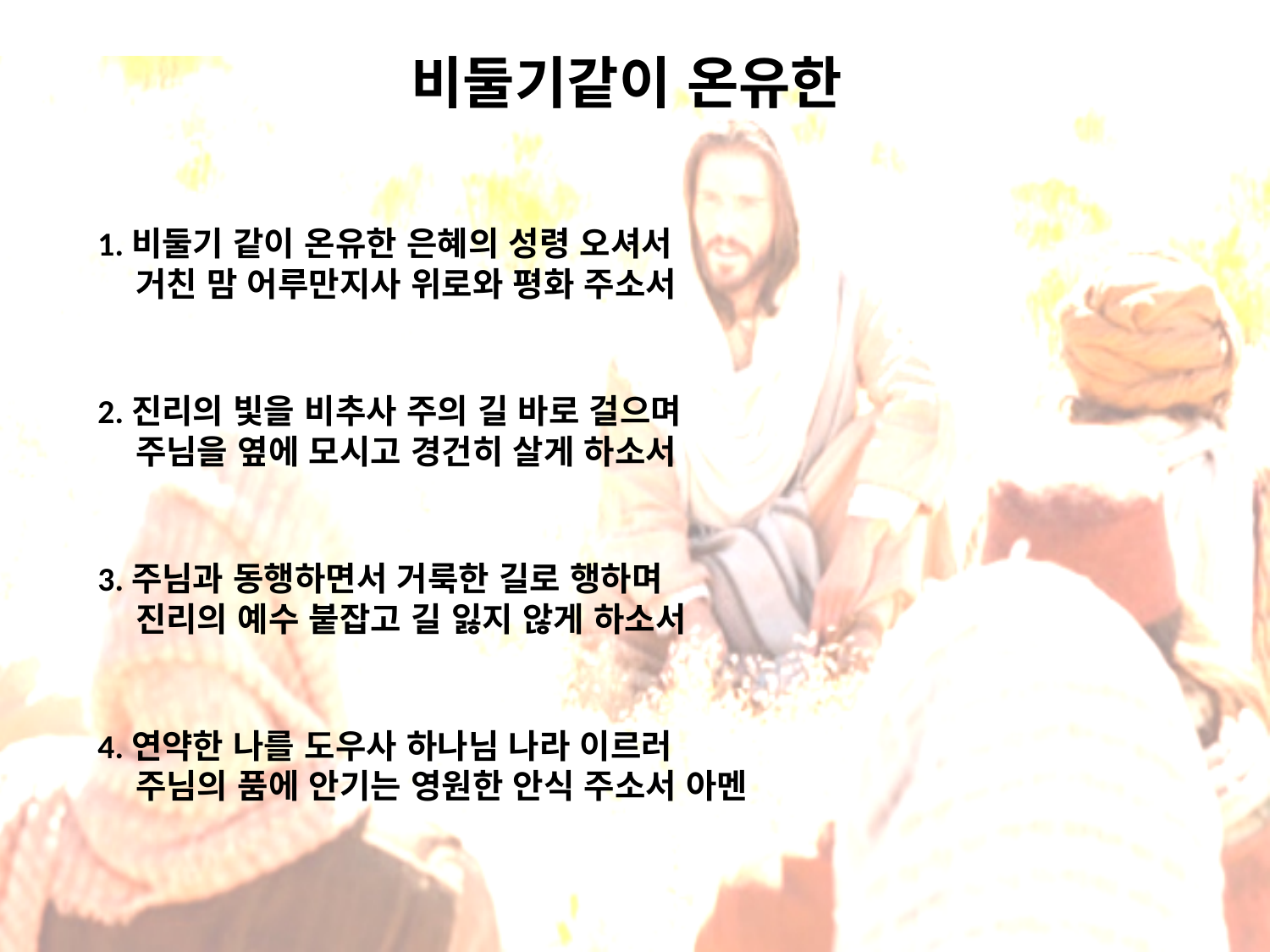

# 비둘기같이 온유한
1.비둘기 같이 온유한 은혜의 성령 오셔서
    거친 맘 어루만지사 위로와 평화 주소서
2.진리의 빛을 비추사 주의 길 바로 걸으며
    주님을 옆에 모시고 경건히 살게 하소서
3.주님과 동행하면서 거룩한 길로 행하며
    진리의 예수 붙잡고 길 잃지 않게 하소서
4.연약한 나를 도우사 하나님 나라 이르러
    주님의 품에 안기는 영원한 안식 주소서 아멘